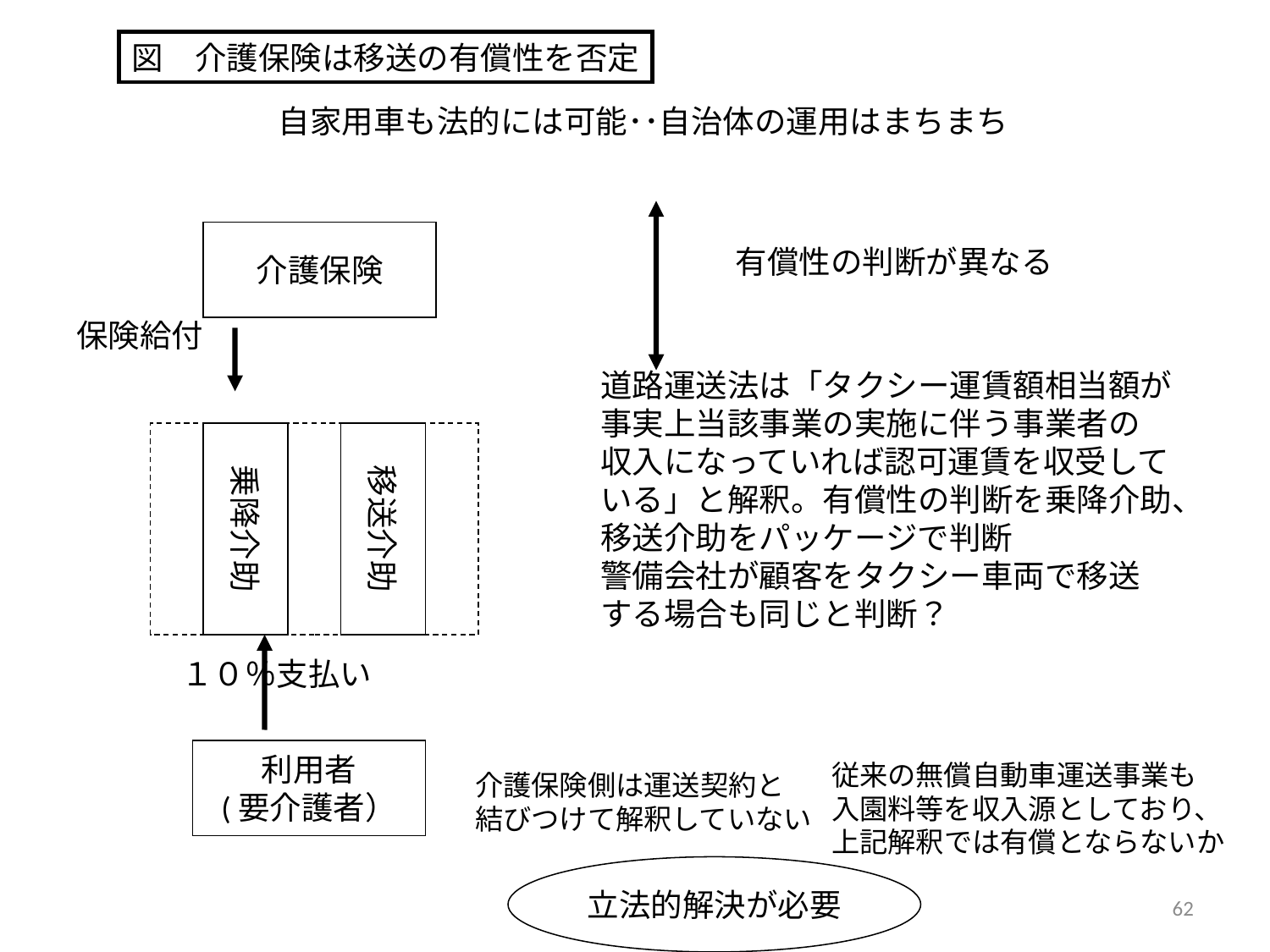

図　介護保険は移送の有償性を否定
　　　　自家用車も法的には可能･･自治体の運用はまちまち

介護保険
有償性の判断が異なる
保険給付

道路運送法は「タクシー運賃額相当額が
事実上当該事業の実施に伴う事業者の
収入になっていれば認可運賃を収受して
いる」と解釈。有償性の判断を乗降介助、
移送介助をパッケージで判断
警備会社が顧客をタクシー車両で移送
する場合も同じと判断？

乗降介助
移送介助

１０％支払い
利用者
(要介護者）
従来の無償自動車運送事業も
入園料等を収入源としており、
上記解釈では有償とならないか
介護保険側は運送契約と
結びつけて解釈していない
立法的解決が必要
62